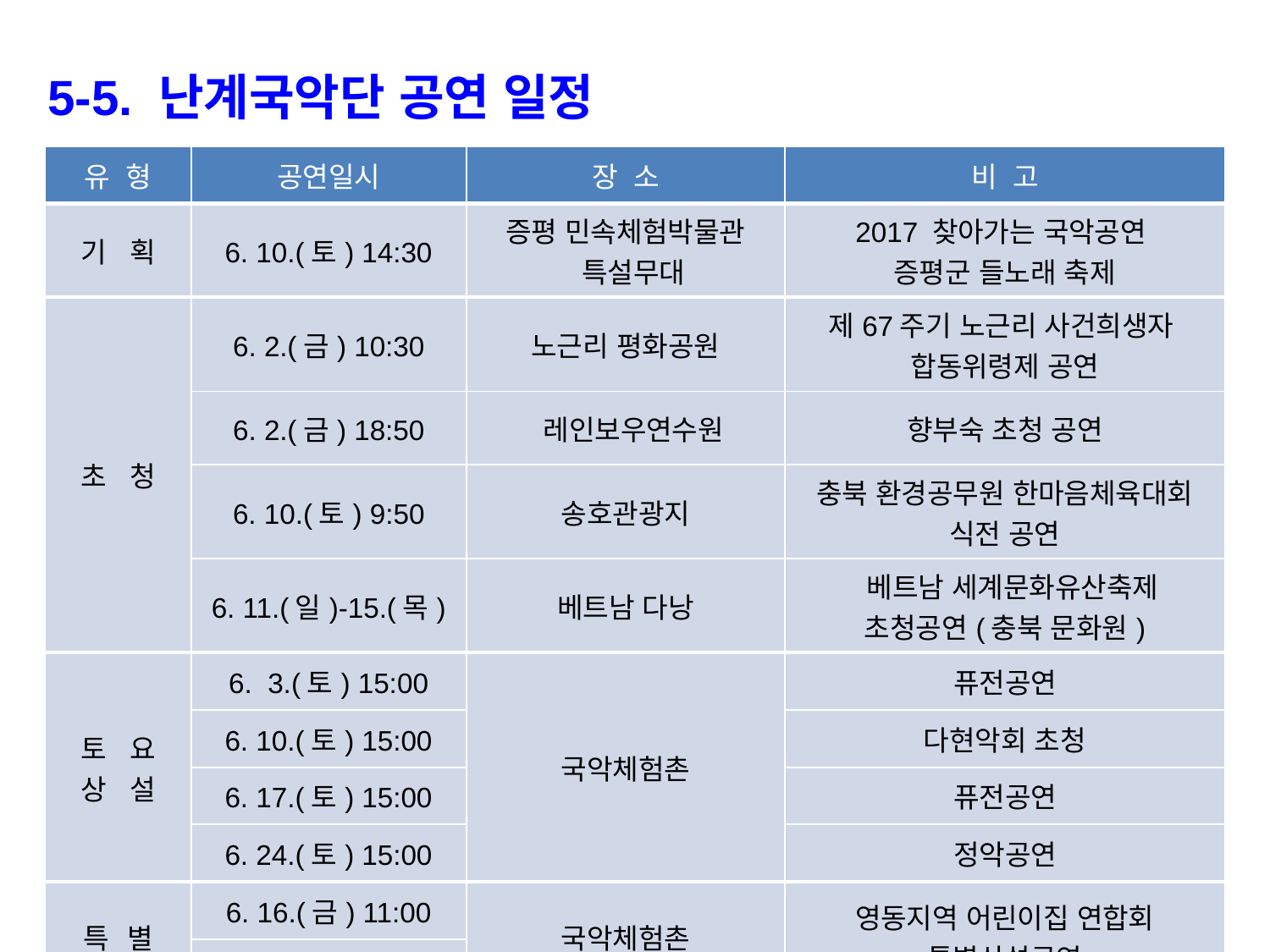

5-5. 난계국악단 공연 일정
| 유 형 | 공연일시 | 장 소 | 비 고 |
| --- | --- | --- | --- |
| 기 획 | 6. 10.(토) 14:30 | 증평 민속체험박물관 특설무대 | 2017 찾아가는 국악공연 증평군 들노래 축제 |
| 초 청 | 6. 2.(금) 10:30 | 노근리 평화공원 | 제67주기 노근리 사건희생자 합동위령제 공연 |
|  | 6. 2.(금) 18:50 | 레인보우연수원 | 향부숙 초청 공연 |
|  | 6. 10.(토) 9:50 | 송호관광지 | 충북 환경공무원 한마음체육대회 식전 공연 |
|  | 6. 11.(일)-15.(목) | 베트남 다낭 | 베트남 세계문화유산축제 초청공연(충북 문화원) |
| 토 요 상 설 | 6. 3.(토) 15:00 | 국악체험촌 | 퓨전공연 |
|  | 6. 10.(토) 15:00 |  | 다현악회 초청 |
|  | 6. 17.(토) 15:00 |  | 퓨전공연 |
|  | 6. 24.(토) 15:00 |  | 정악공연 |
| 특 별 | 6. 16.(금) 11:00 | 국악체험촌 | 영동지역 어린이집 연합회 특별상설공연 |
|  | 6. 23.(목) 11:00 |  |  |